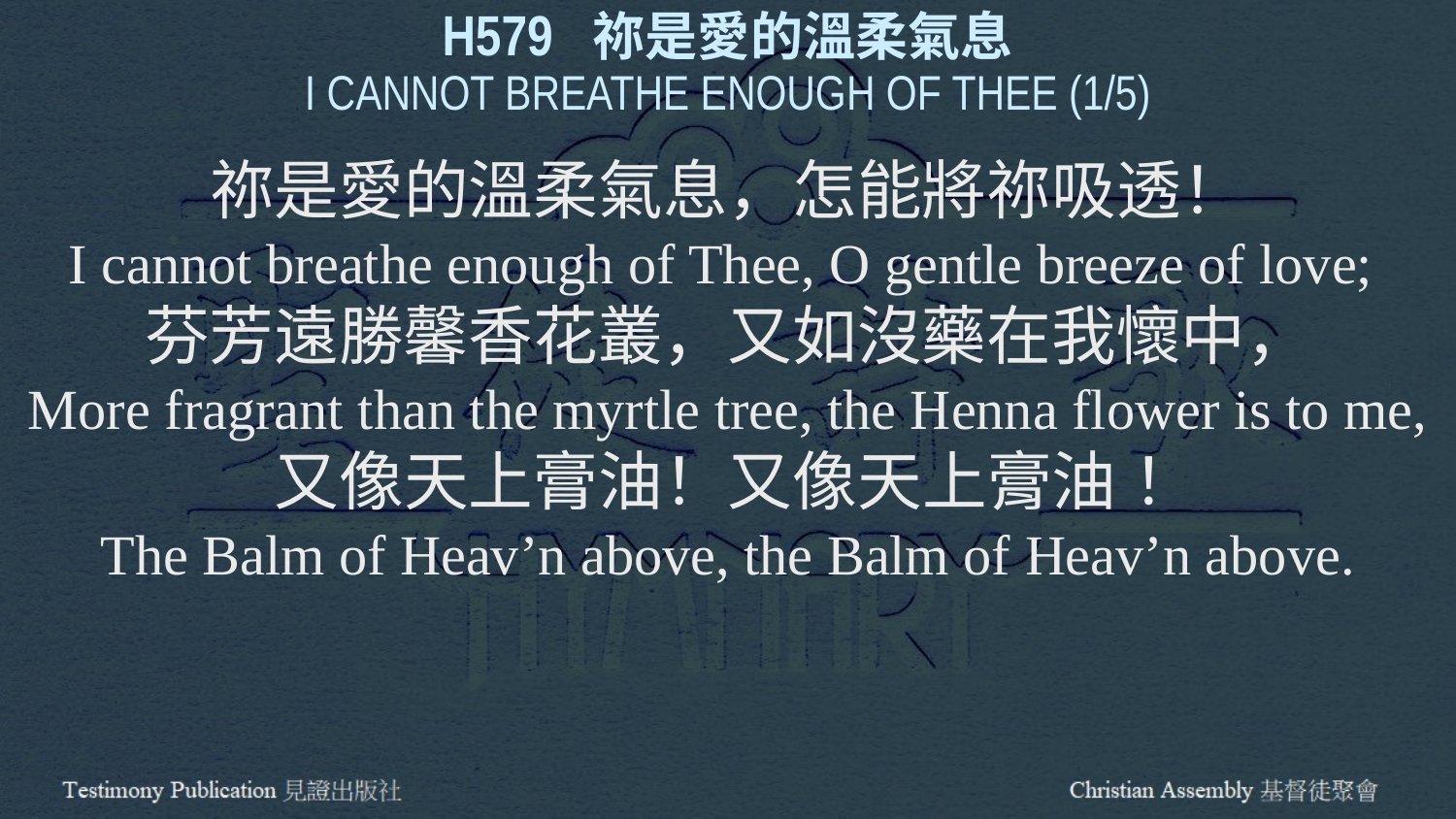

H579  祢是愛的溫柔氣息
I CANNOT BREATHE ENOUGH OF THEE (1/5)
祢是愛的溫柔氣息，怎能將祢吸透！
I cannot breathe enough of Thee, O gentle breeze of love;
芬芳遠勝馨香花叢，又如沒藥在我懷中，
More fragrant than the myrtle tree, the Henna flower is to me,
又像天上膏油！又像天上膏油！
The Balm of Heav’n above, the Balm of Heav’n above.